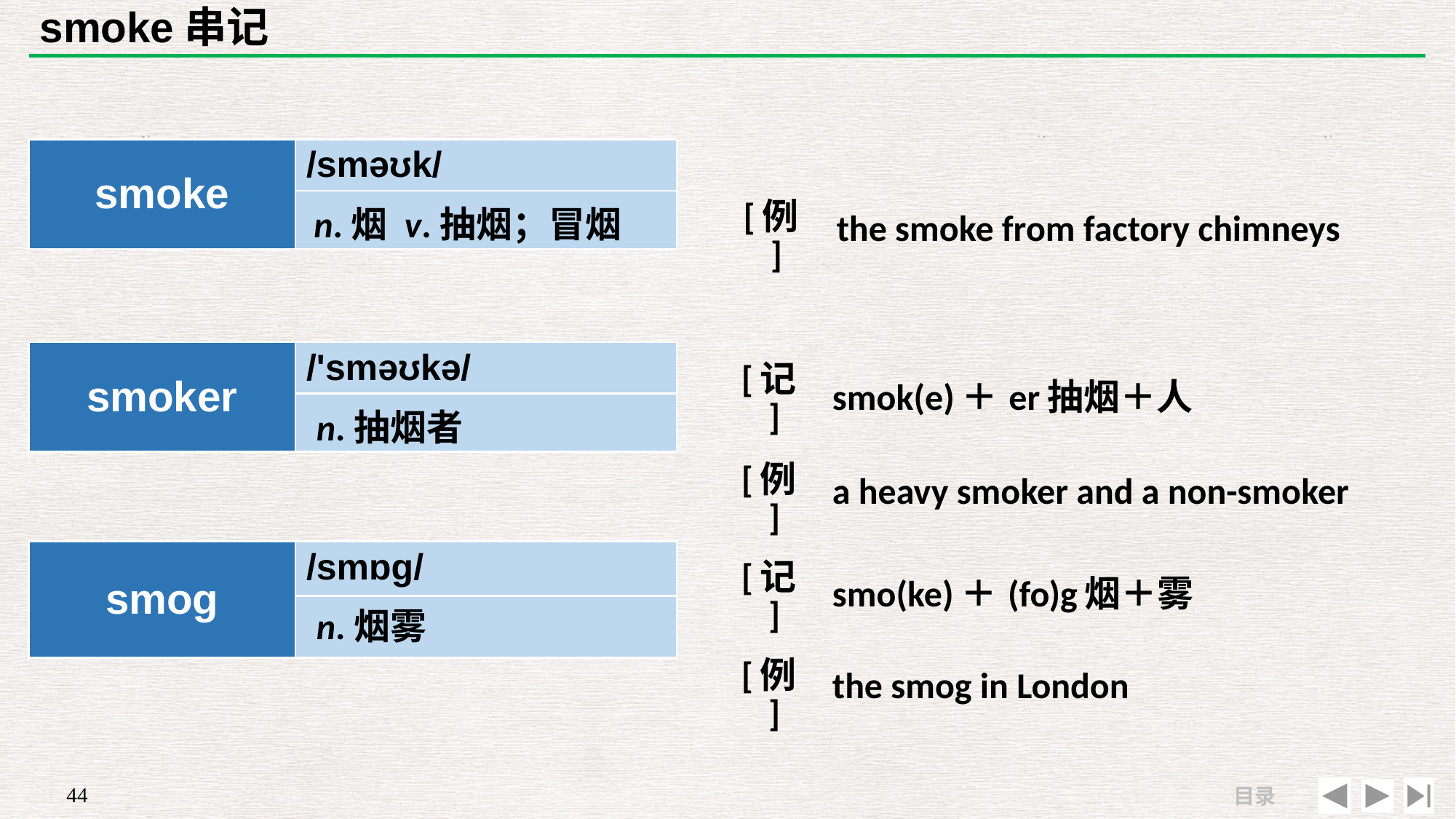

# smoke串记

|  |  |
| --- | --- |
| [例] | the smoke from factory chimneys |
| smoke | /sməʊk/ |
| --- | --- |
|  |  |
n.烟 v.抽烟；冒烟
| smoker | /'sməʊkə/ |
| --- | --- |
|  |  |
| [记] | smok(e)＋er抽烟＋人 |
| --- | --- |
| [例] | a heavy smoker and a non-smoker |
n.抽烟者
| smog | /smɒɡ/ |
| --- | --- |
|  |  |
| [记] | smo(ke)＋(fo)g烟＋雾 |
| --- | --- |
| [例] | the smog in London |
n.烟雾